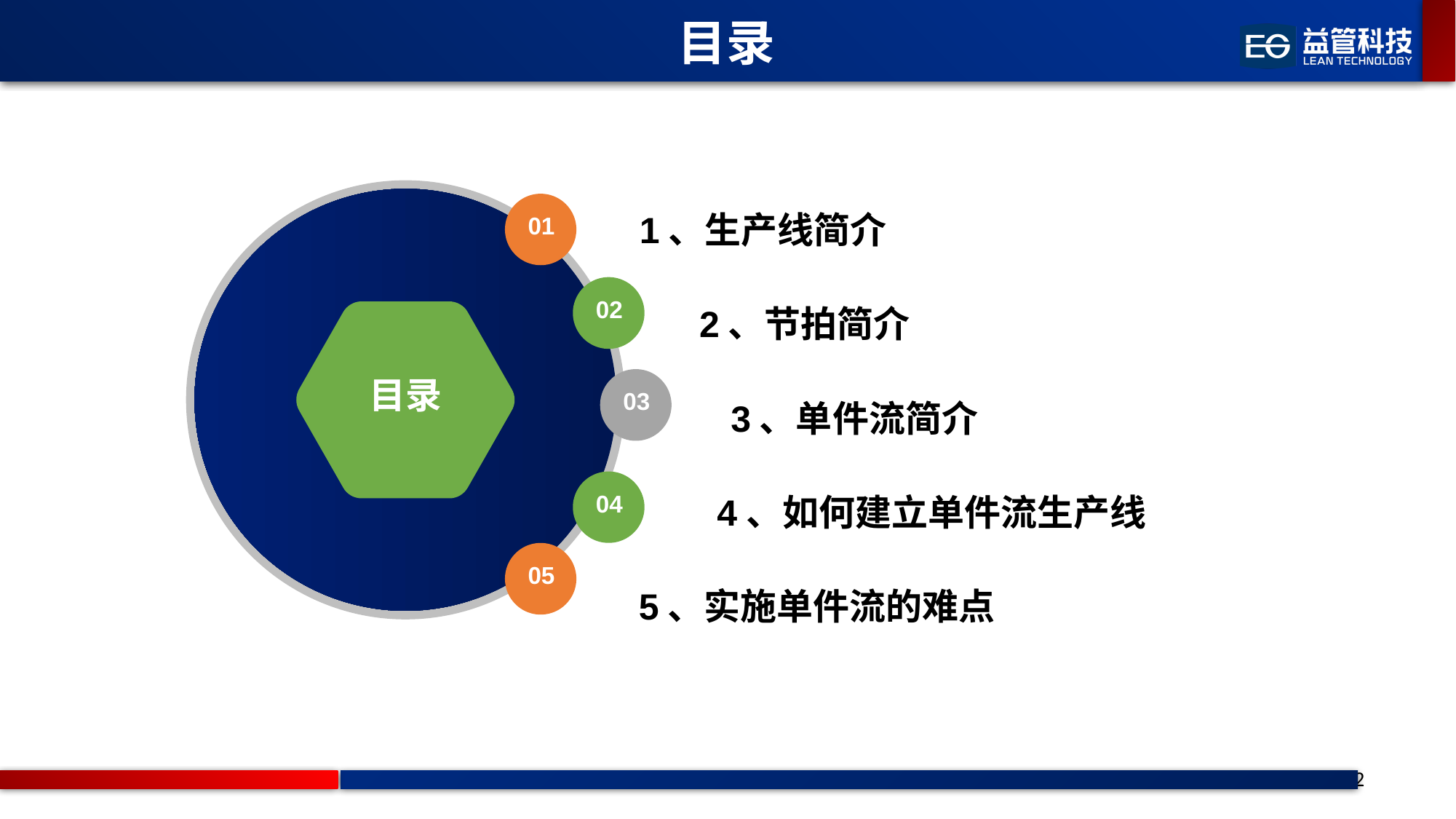

目录
1、生产线简介

01
2、节拍简介

02

目录
3、单件流简介

03
4、如何建立单件流生产线

04

05
5、实施单件流的难点